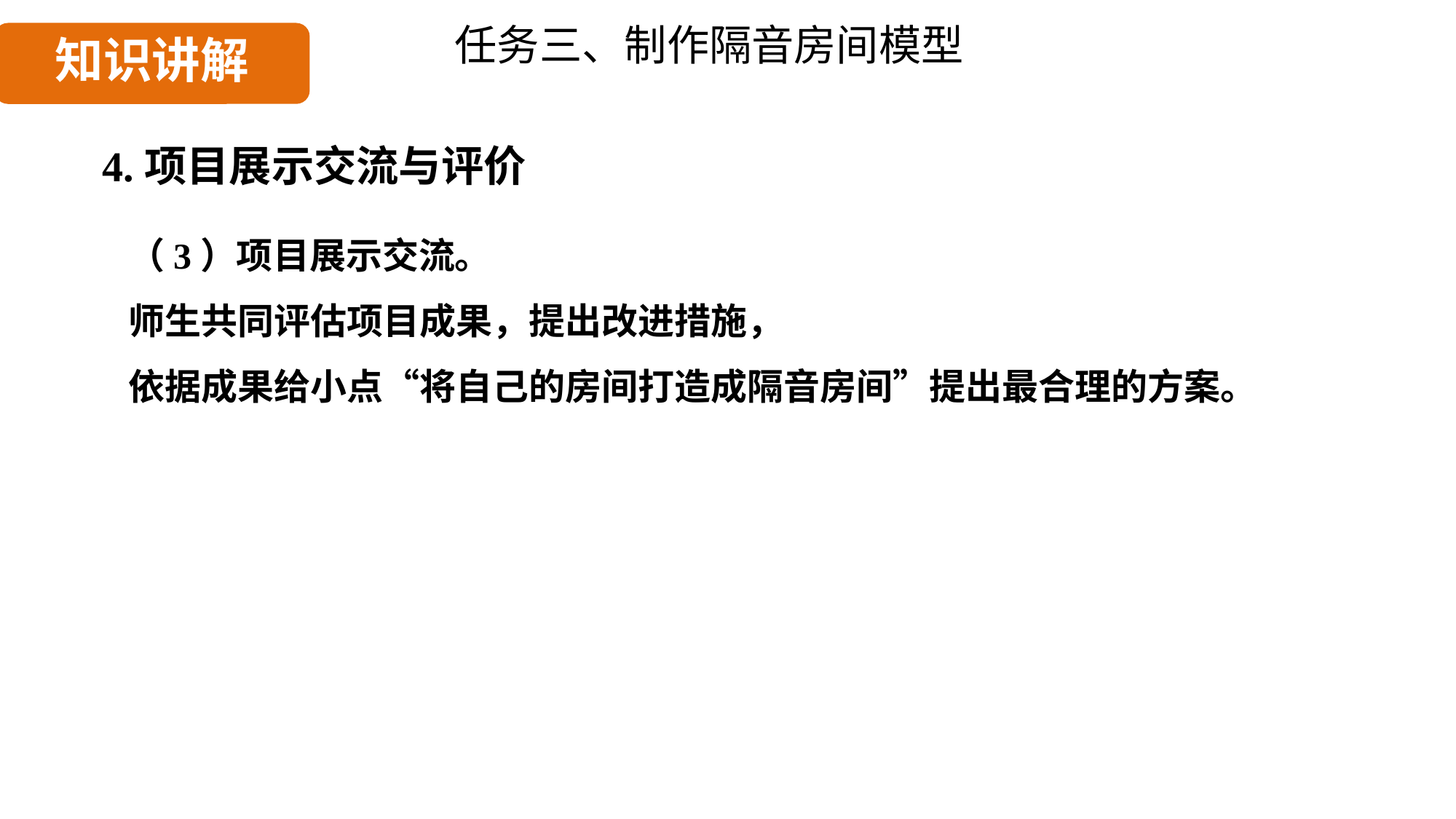

任务三、制作隔音房间模型
4.项目展示交流与评价
（3）项目展示交流。
师生共同评估项目成果，提出改进措施，
依据成果给小点“将自己的房间打造成隔音房间”提出最合理的方案。